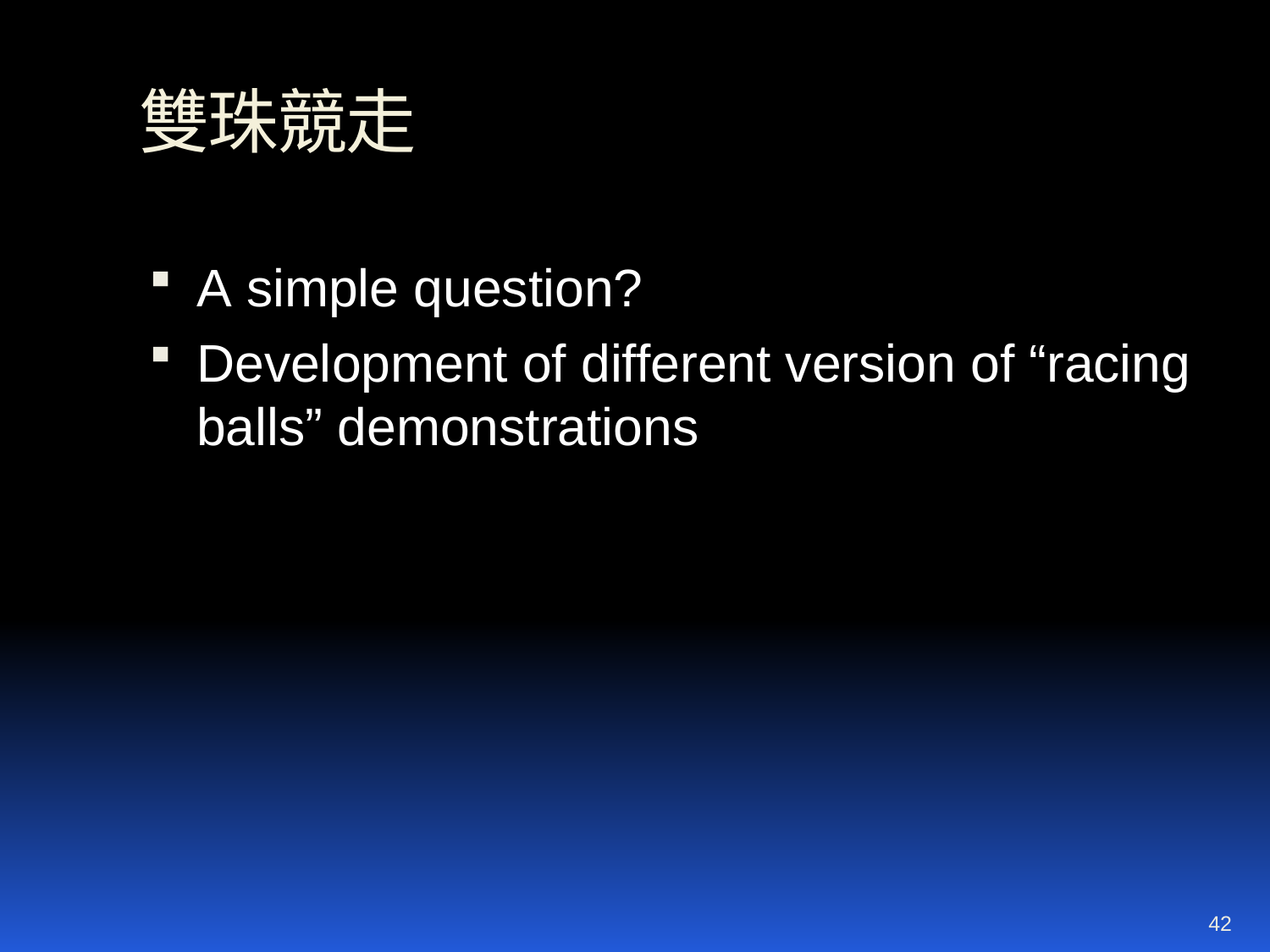

# 雙珠競走
A simple question?
Development of different version of “racing balls” demonstrations
42